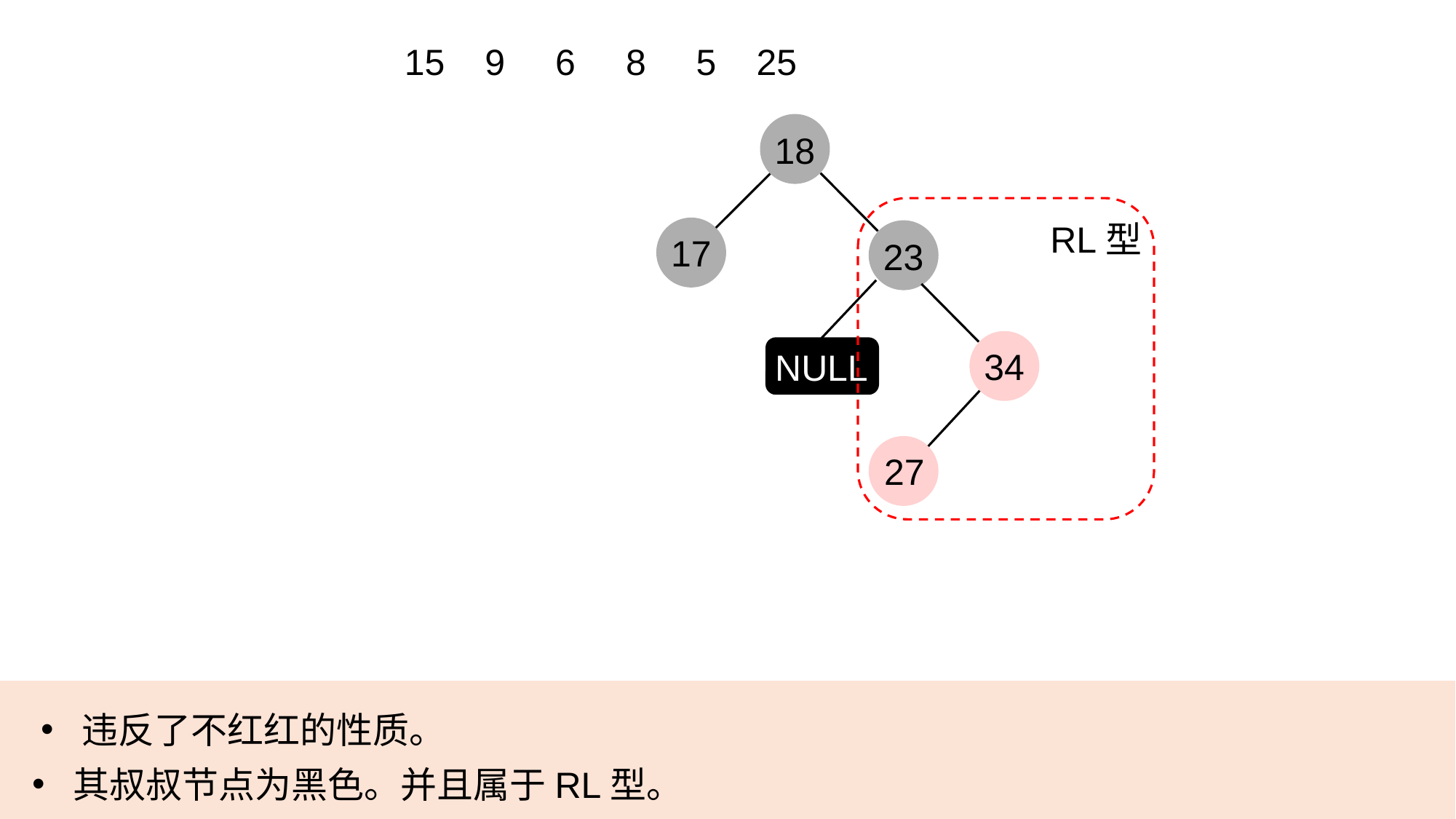

15
9
6
8
5
25

18

RL型

17
23

NULL

34

27

违反了不红红的性质。
其叔叔节点为黑色。并且属于RL型。